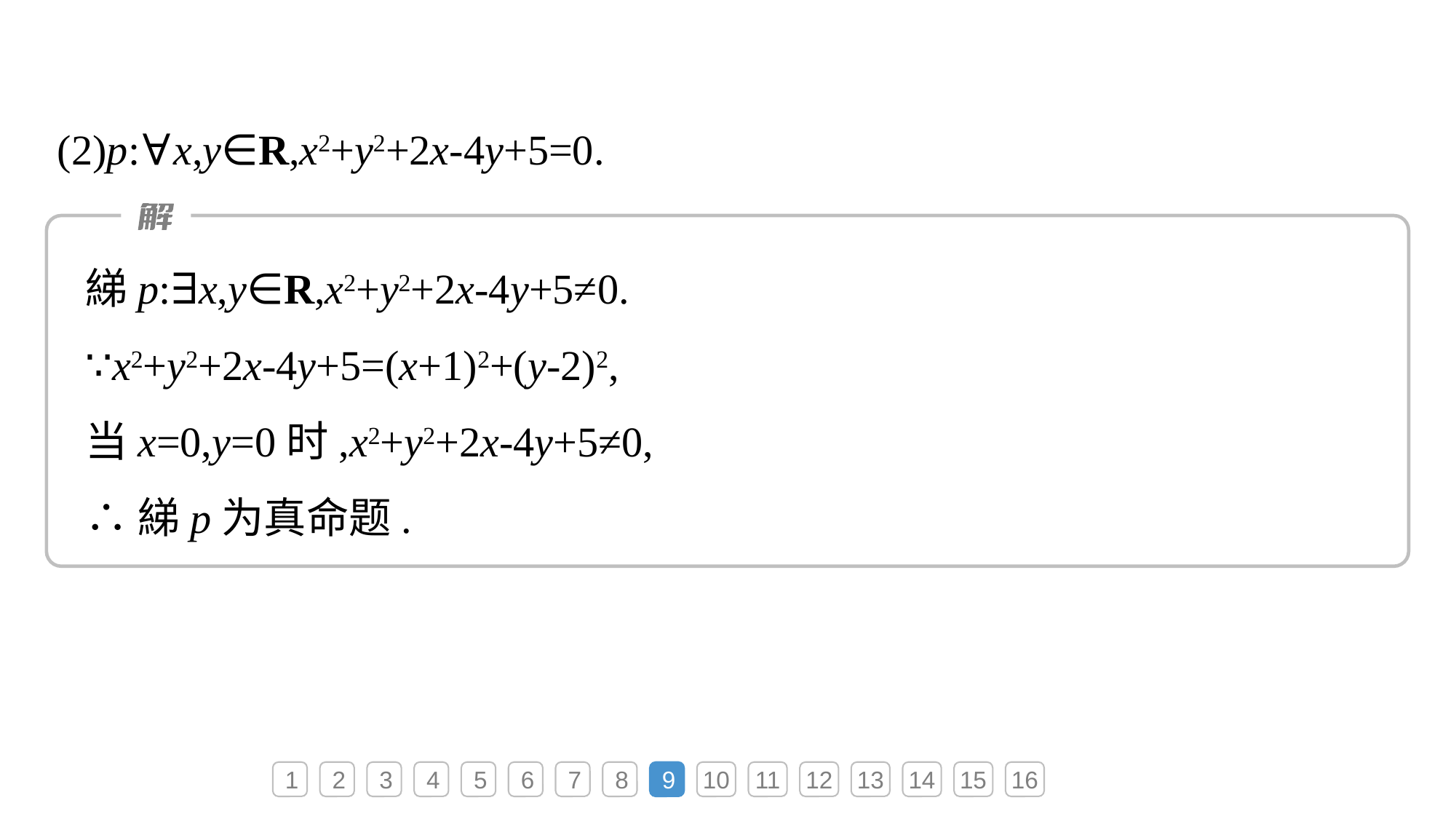

(2)p:∀x,y∈R,x2+y2+2x-4y+5=0.

綈p:∃x,y∈R,x2+y2+2x-4y+5≠0.
∵x2+y2+2x-4y+5=(x+1)2+(y-2)2,
当x=0,y=0时,x2+y2+2x-4y+5≠0,
∴綈p为真命题.
1
2
3
4
5
6
7
8
9
10
11
12
13
14
15
16